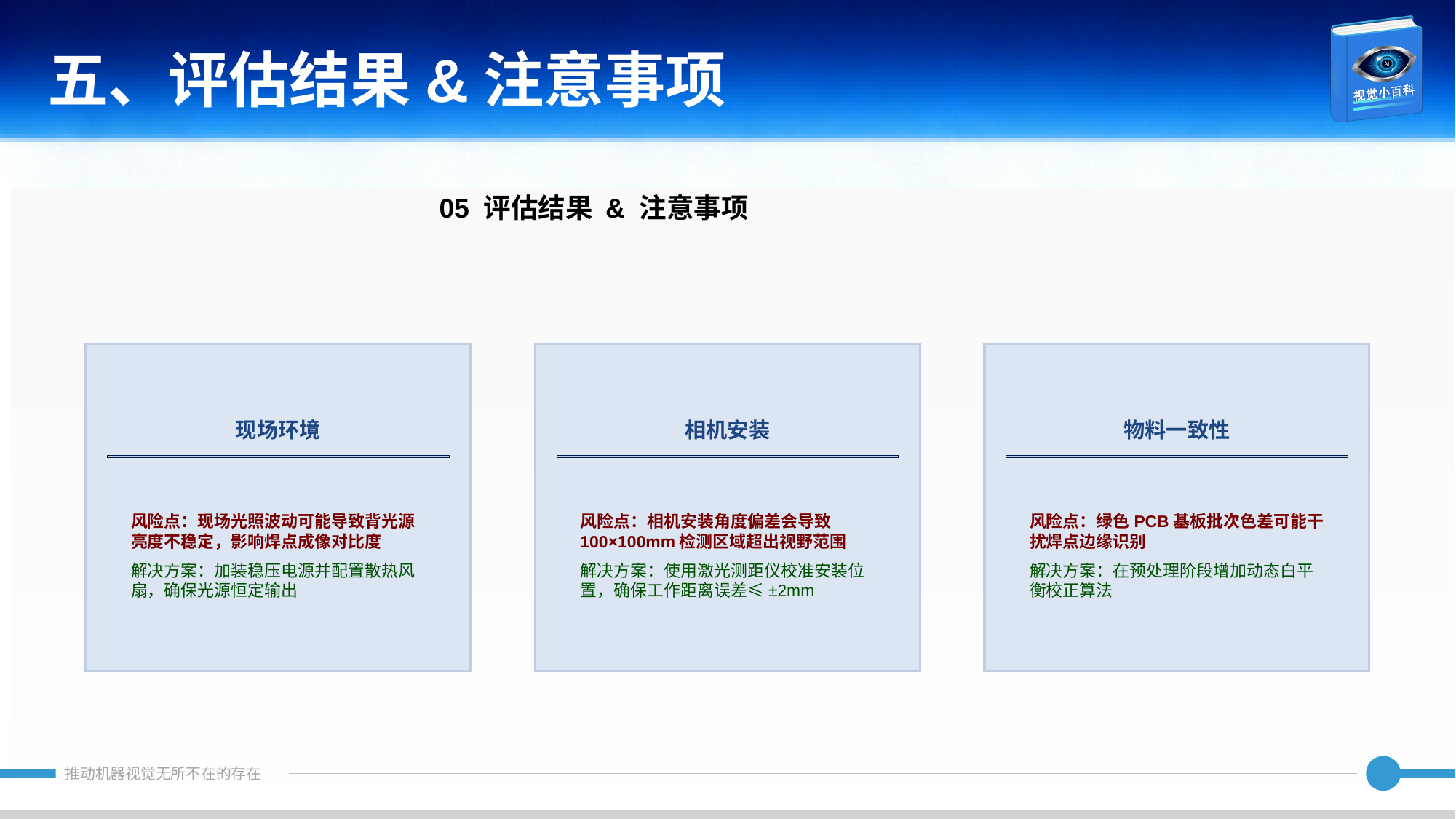

五、评估结果&注意事项

05 评估结果 & 注意事项

现场环境

相机安装

物料一致性

风险点：现场光照波动可能导致背光源亮度不稳定，影响焊点成像对比度
解决方案：加装稳压电源并配置散热风扇，确保光源恒定输出

风险点：相机安装角度偏差会导致100×100mm检测区域超出视野范围
解决方案：使用激光测距仪校准安装位置，确保工作距离误差≤±2mm

风险点：绿色PCB基板批次色差可能干扰焊点边缘识别
解决方案：在预处理阶段增加动态白平衡校正算法
10